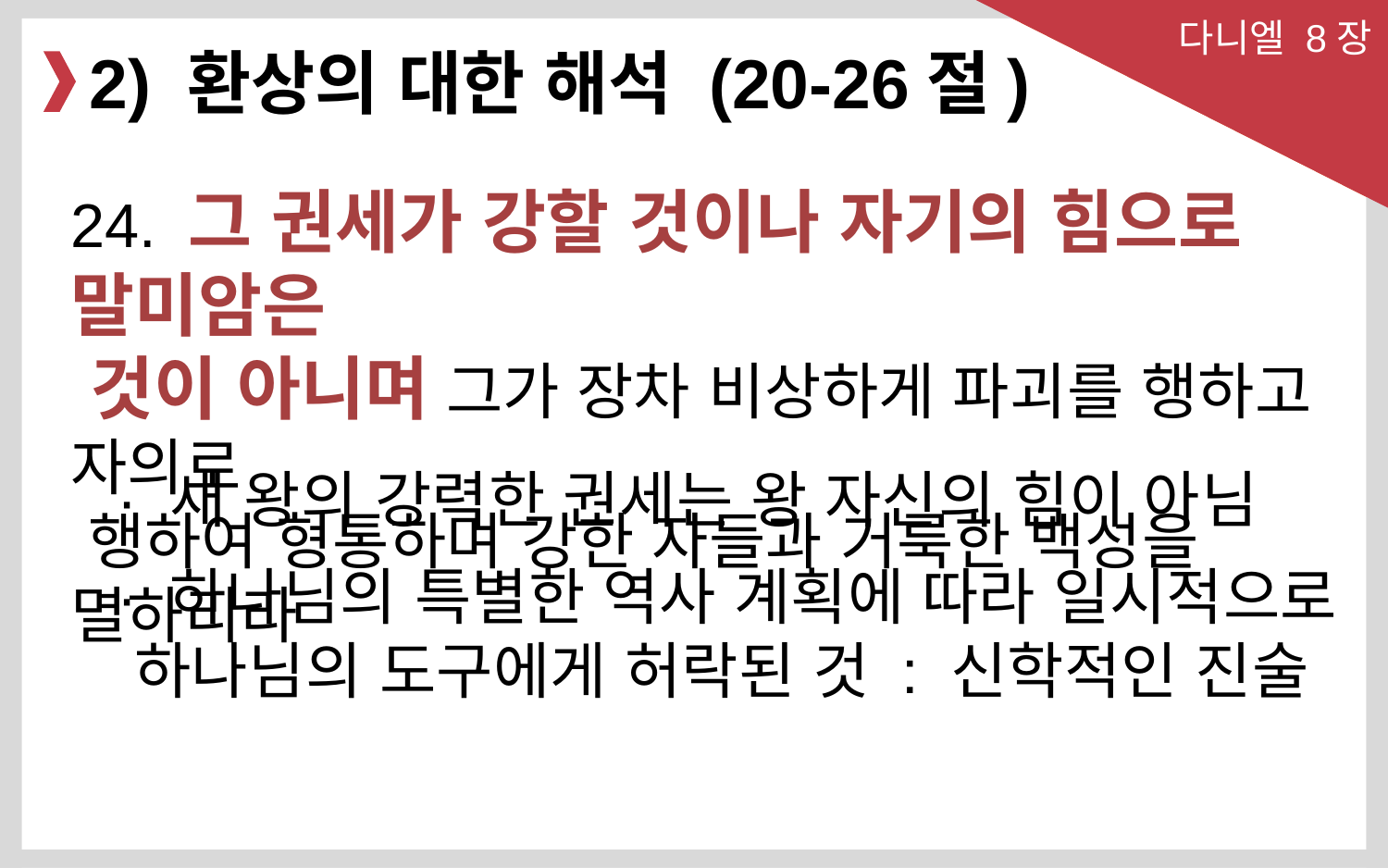

다니엘 8장
2) 환상의 대한 해석 (20-26절)

24. 그 권세가 강할 것이나 자기의 힘으로 말미암은
 것이 아니며 그가 장차 비상하게 파괴를 행하고 자의로
 행하여 형통하며 강한 자들과 거룩한 백성을 멸하리라
· 새 왕의 강력한 권세는 왕 자신의 힘이 아님
· 하나님의 특별한 역사 계획에 따라 일시적으로
 하나님의 도구에게 허락된 것 : 신학적인 진술